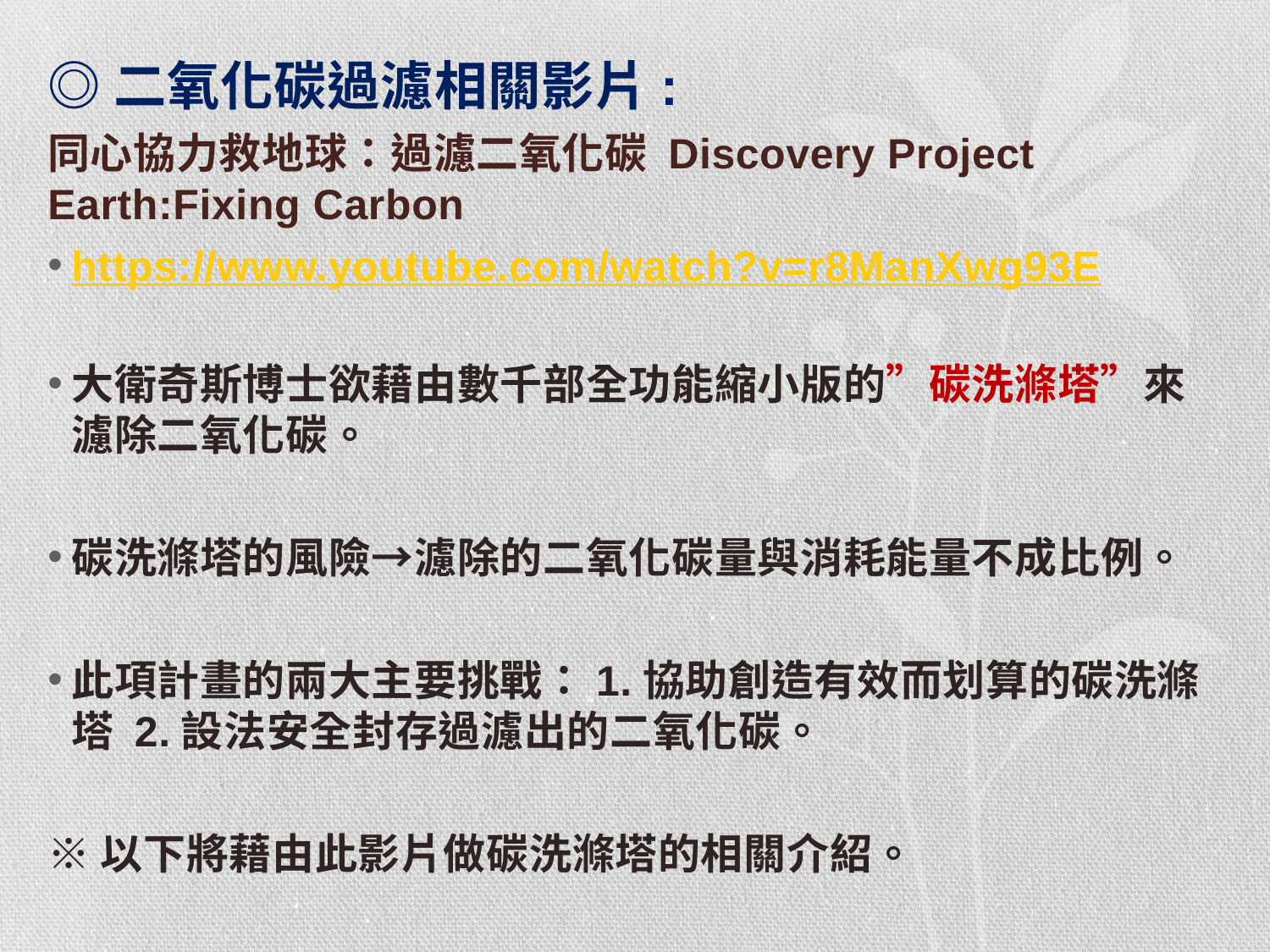

◎二氧化碳過濾相關影片:
同心協力救地球：過濾二氧化碳 Discovery Project Earth:Fixing Carbon
https://www.youtube.com/watch?v=r8ManXwg93E

大衛奇斯博士欲藉由數千部全功能縮小版的”碳洗滌塔”來濾除二氧化碳。

碳洗滌塔的風險→濾除的二氧化碳量與消耗能量不成比例。

此項計畫的兩大主要挑戰：1.協助創造有效而划算的碳洗滌塔 2.設法安全封存過濾出的二氧化碳。

※以下將藉由此影片做碳洗滌塔的相關介紹。
#